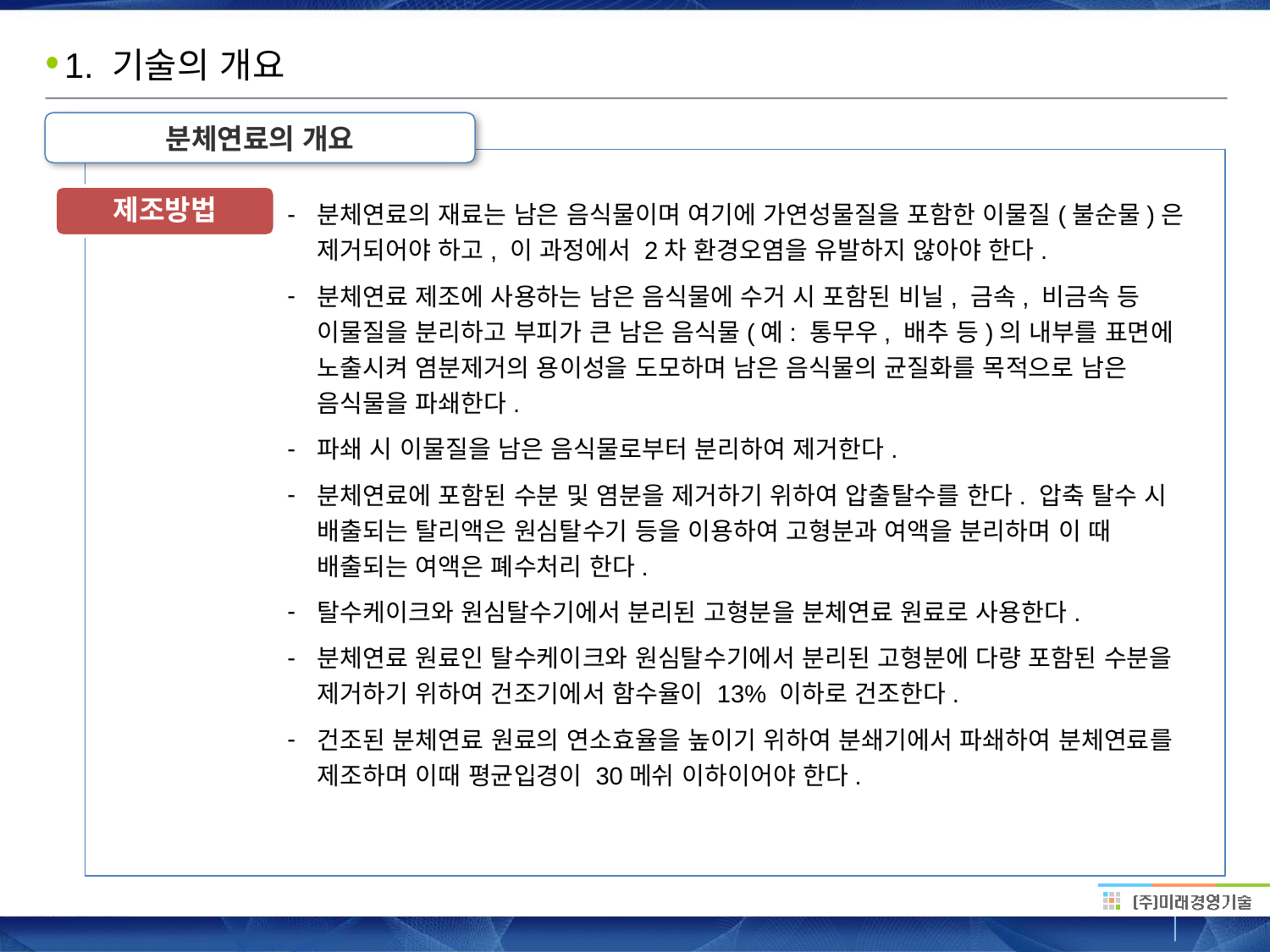

# 1. 기술의 개요
분체연료의 개요

제조방법
분체연료의 재료는 남은 음식물이며 여기에 가연성물질을 포함한 이물질(불순물)은 제거되어야 하고, 이 과정에서 2차 환경오염을 유발하지 않아야 한다.
분체연료 제조에 사용하는 남은 음식물에 수거 시 포함된 비닐, 금속, 비금속 등 이물질을 분리하고 부피가 큰 남은 음식물(예: 통무우, 배추 등)의 내부를 표면에 노출시켜 염분제거의 용이성을 도모하며 남은 음식물의 균질화를 목적으로 남은 음식물을 파쇄한다.
파쇄 시 이물질을 남은 음식물로부터 분리하여 제거한다.
분체연료에 포함된 수분 및 염분을 제거하기 위하여 압출탈수를 한다. 압축 탈수 시 배출되는 탈리액은 원심탈수기 등을 이용하여 고형분과 여액을 분리하며 이 때 배출되는 여액은 폐수처리 한다.
탈수케이크와 원심탈수기에서 분리된 고형분을 분체연료 원료로 사용한다.
분체연료 원료인 탈수케이크와 원심탈수기에서 분리된 고형분에 다량 포함된 수분을 제거하기 위하여 건조기에서 함수율이 13% 이하로 건조한다.
건조된 분체연료 원료의 연소효율을 높이기 위하여 분쇄기에서 파쇄하여 분체연료를 제조하며 이때 평균입경이 30메쉬 이하이어야 한다.